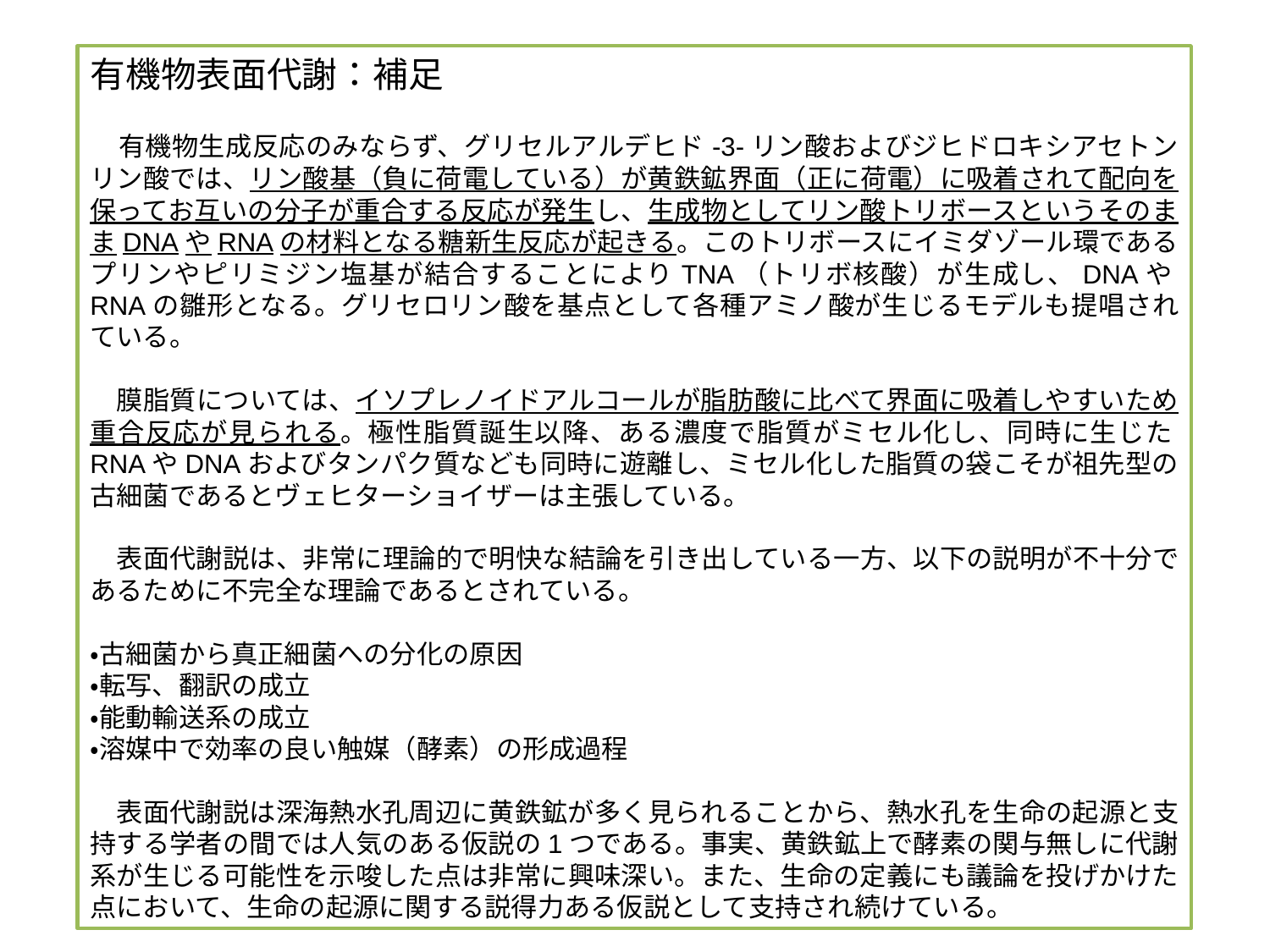

有機物表面代謝：補足

　有機物生成反応のみならず、グリセルアルデヒド-3-リン酸およびジヒドロキシアセトンリン酸では、リン酸基（負に荷電している）が黄鉄鉱界面（正に荷電）に吸着されて配向を保ってお互いの分子が重合する反応が発生し、生成物としてリン酸トリボースというそのままDNAやRNAの材料となる糖新生反応が起きる。このトリボースにイミダゾール環であるプリンやピリミジン塩基が結合することによりTNA（トリボ核酸）が生成し、DNAやRNAの雛形となる。グリセロリン酸を基点として各種アミノ酸が生じるモデルも提唱されている。

　膜脂質については、イソプレノイドアルコールが脂肪酸に比べて界面に吸着しやすいため重合反応が見られる。極性脂質誕生以降、ある濃度で脂質がミセル化し、同時に生じたRNAやDNAおよびタンパク質なども同時に遊離し、ミセル化した脂質の袋こそが祖先型の古細菌であるとヴェヒターショイザーは主張している。

　表面代謝説は、非常に理論的で明快な結論を引き出している一方、以下の説明が不十分であるために不完全な理論であるとされている。

・古細菌から真正細菌への分化の原因
・転写、翻訳の成立
・能動輸送系の成立
・溶媒中で効率の良い触媒（酵素）の形成過程

　表面代謝説は深海熱水孔周辺に黄鉄鉱が多く見られることから、熱水孔を生命の起源と支持する学者の間では人気のある仮説の1つである。事実、黄鉄鉱上で酵素の関与無しに代謝系が生じる可能性を示唆した点は非常に興味深い。また、生命の定義にも議論を投げかけた点において、生命の起源に関する説得力ある仮説として支持され続けている。